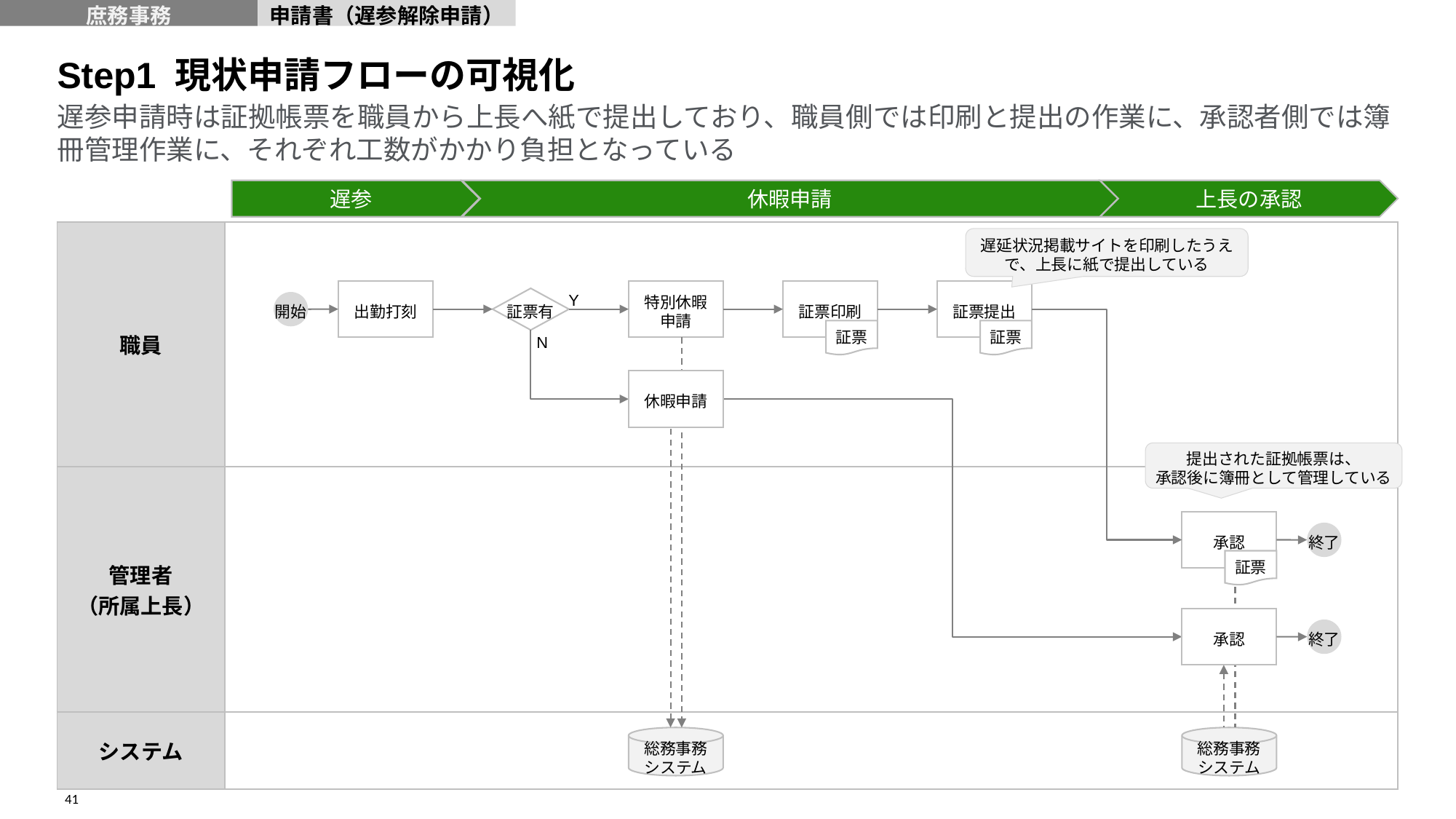

庶務事務
申請書（遅参解除申請）
Step1 現状申請フローの可視化
# 遅参申請時は証拠帳票を職員から上長へ紙で提出しており、職員側では印刷と提出の作業に、承認者側では簿冊管理作業に、それぞれ工数がかかり負担となっている
|  |  |
| --- | --- |
| 職員 |  |
| 管理者 （所属上長） |  |
| システム |  |
遅参
休暇申請
上長の承認
遅延状況掲載サイトを印刷したうえで、上長に紙で提出している
出勤打刻
特別休暇
申請
証票印刷
証票提出
証票有
Y
開始
証票
証票
N
休暇申請
提出された証拠帳票は、
承認後に簿冊として管理している
承認
終了
証票
承認
終了
総務事務
システム
総務事務
システム
41